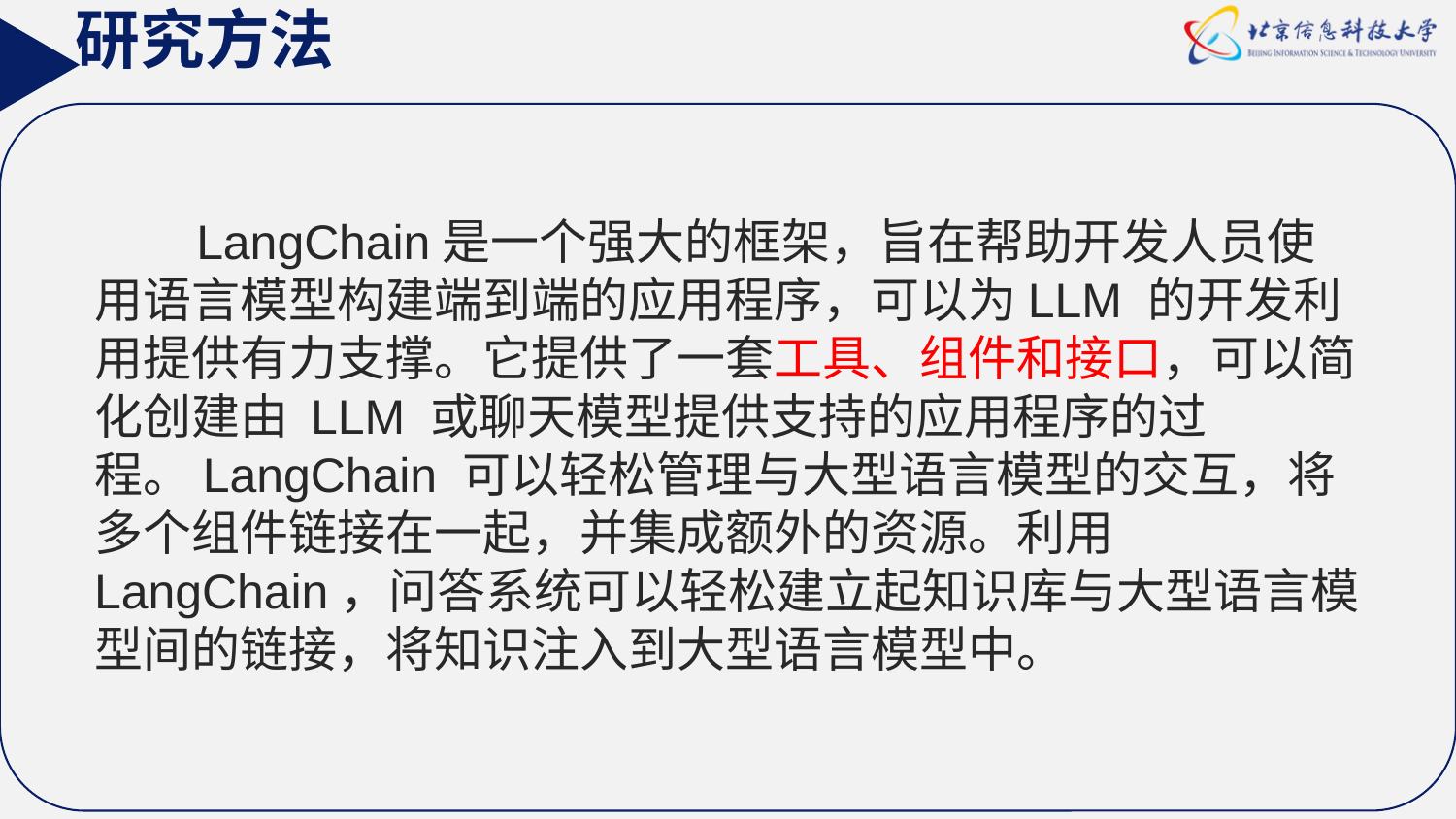

研究方法

    LangChain是一个强大的框架，旨在帮助开发人员使用语言模型构建端到端的应用程序，可以为LLM 的开发利用提供有力支撑。它提供了一套工具、组件和接口，可以简化创建由 LLM 或聊天模型提供支持的应用程序的过程。LangChain 可以轻松管理与大型语言模型的交互，将多个组件链接在一起，并集成额外的资源。利用 LangChain，问答系统可以轻松建立起知识库与大型语言模型间的链接，将知识注入到大型语言模型中。